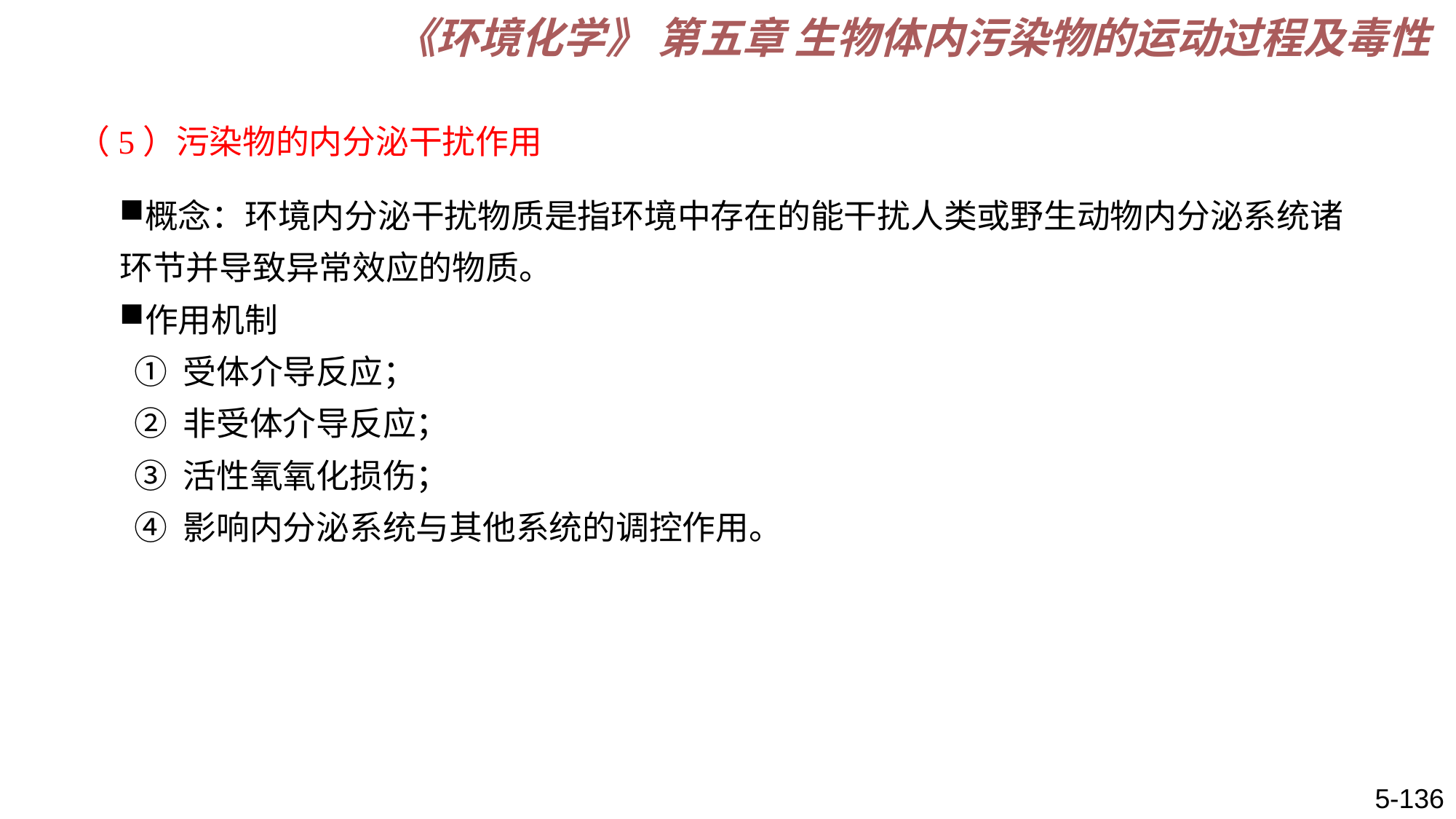

《环境化学》 第五章 生物体内污染物的运动过程及毒性
（5）污染物的内分泌干扰作用
概念：环境内分泌干扰物质是指环境中存在的能干扰人类或野生动物内分泌系统诸环节并导致异常效应的物质。
作用机制
  ① 受体介导反应；
  ② 非受体介导反应；
  ③ 活性氧氧化损伤；
  ④ 影响内分泌系统与其他系统的调控作用。
5-136